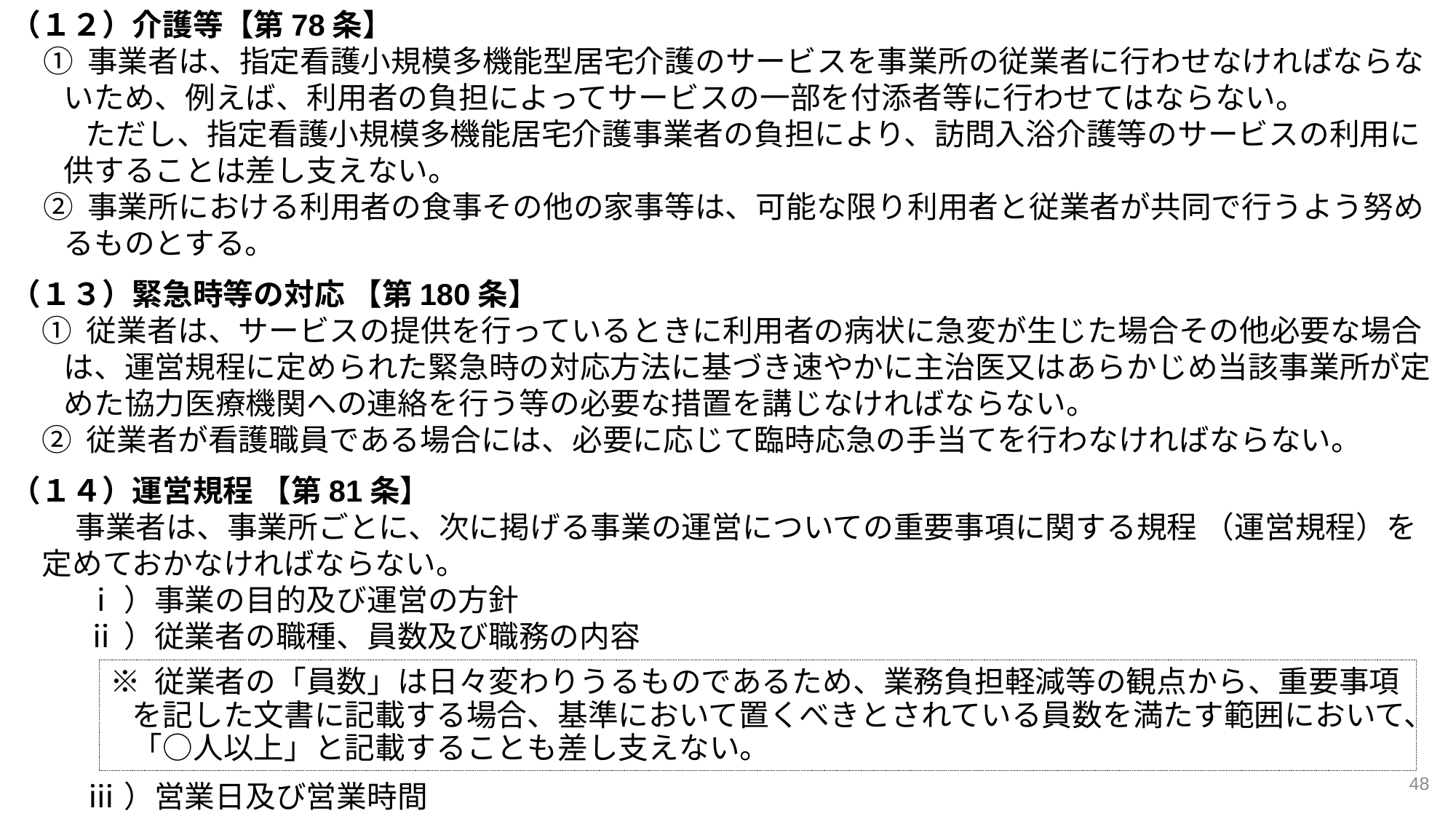

（１２）介護等【第78条】
① 事業者は、指定看護小規模多機能型居宅介護のサービスを事業所の従業者に行わせなければならないため、例えば、利用者の負担によってサービスの一部を付添者等に行わせてはならない。
ただし、指定看護小規模多機能居宅介護事業者の負担により、訪問入浴介護等のサービスの利用に供することは差し支えない。
② 事業所における利用者の食事その他の家事等は、可能な限り利用者と従業者が共同で行うよう努めるものとする。

（１３）緊急時等の対応 【第180条】
① 従業者は、サービスの提供を行っているときに利用者の病状に急変が生じた場合その他必要な場合は、運営規程に定められた緊急時の対応方法に基づき速やかに主治医又はあらかじめ当該事業所が定めた協力医療機関への連絡を行う等の必要な措置を講じなければならない。
② 従業者が看護職員である場合には、必要に応じて臨時応急の手当てを行わなければならない。

（１４）運営規程 【第81条】
事業者は、事業所ごとに、次に掲げる事業の運営についての重要事項に関する規程 （運営規程）を定めておかなければならない。
ⅰ）事業の目的及び運営の方針
ⅱ）従業者の職種、員数及び職務の内容

ⅲ）営業日及び営業時間
※ 従業者の「員数」は日々変わりうるものであるため、業務負担軽減等の観点から、重要事項を記した文書に記載する場合、基準において置くべきとされている員数を満たす範囲において、「○人以上」と記載することも差し支えない。
48